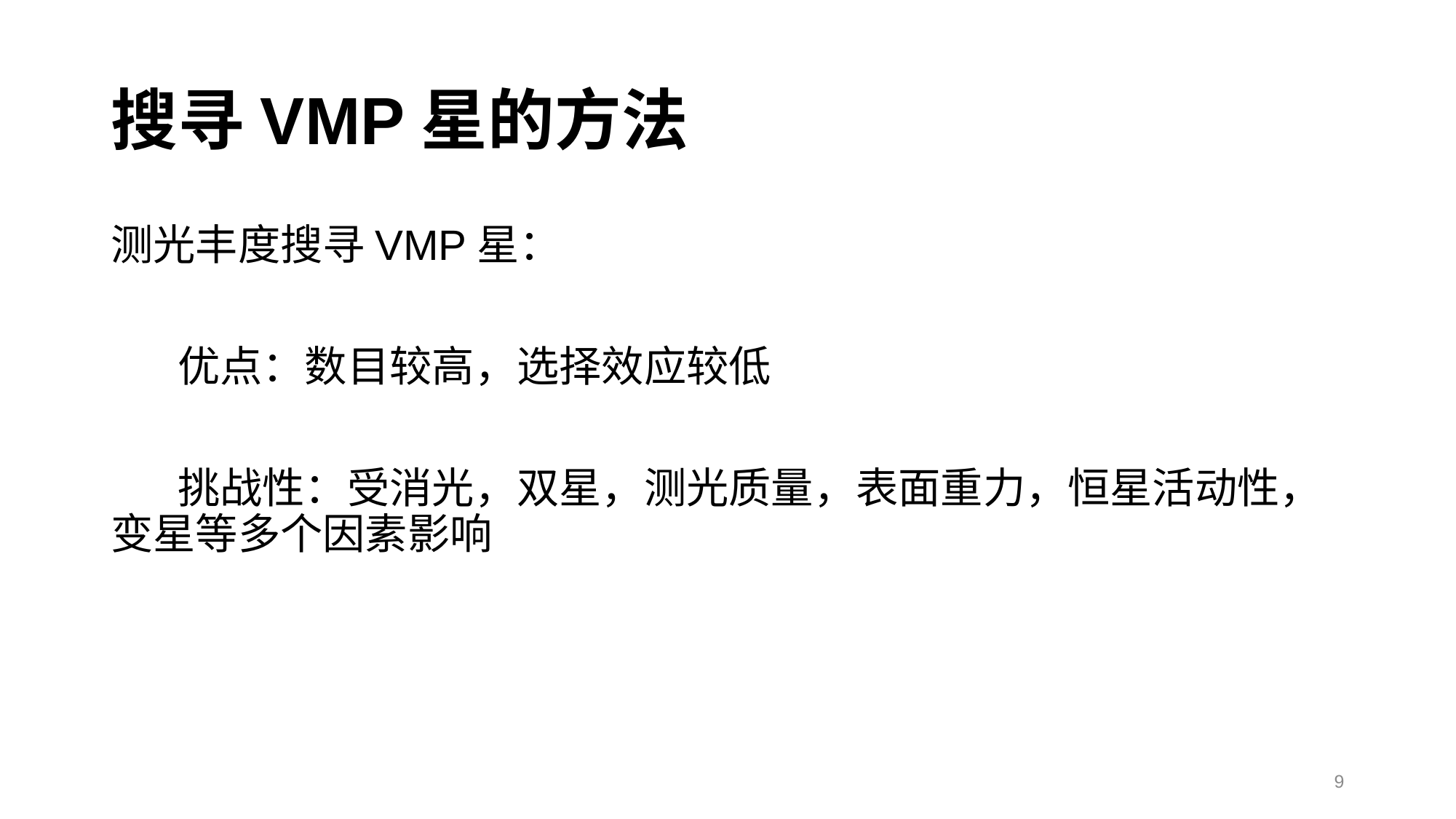

# 搜寻VMP星的方法
测光丰度搜寻VMP星：

      优点：数目较高，选择效应较低

      挑战性：受消光，双星，测光质量，表面重力，恒星活动性，变星等多个因素影响

9